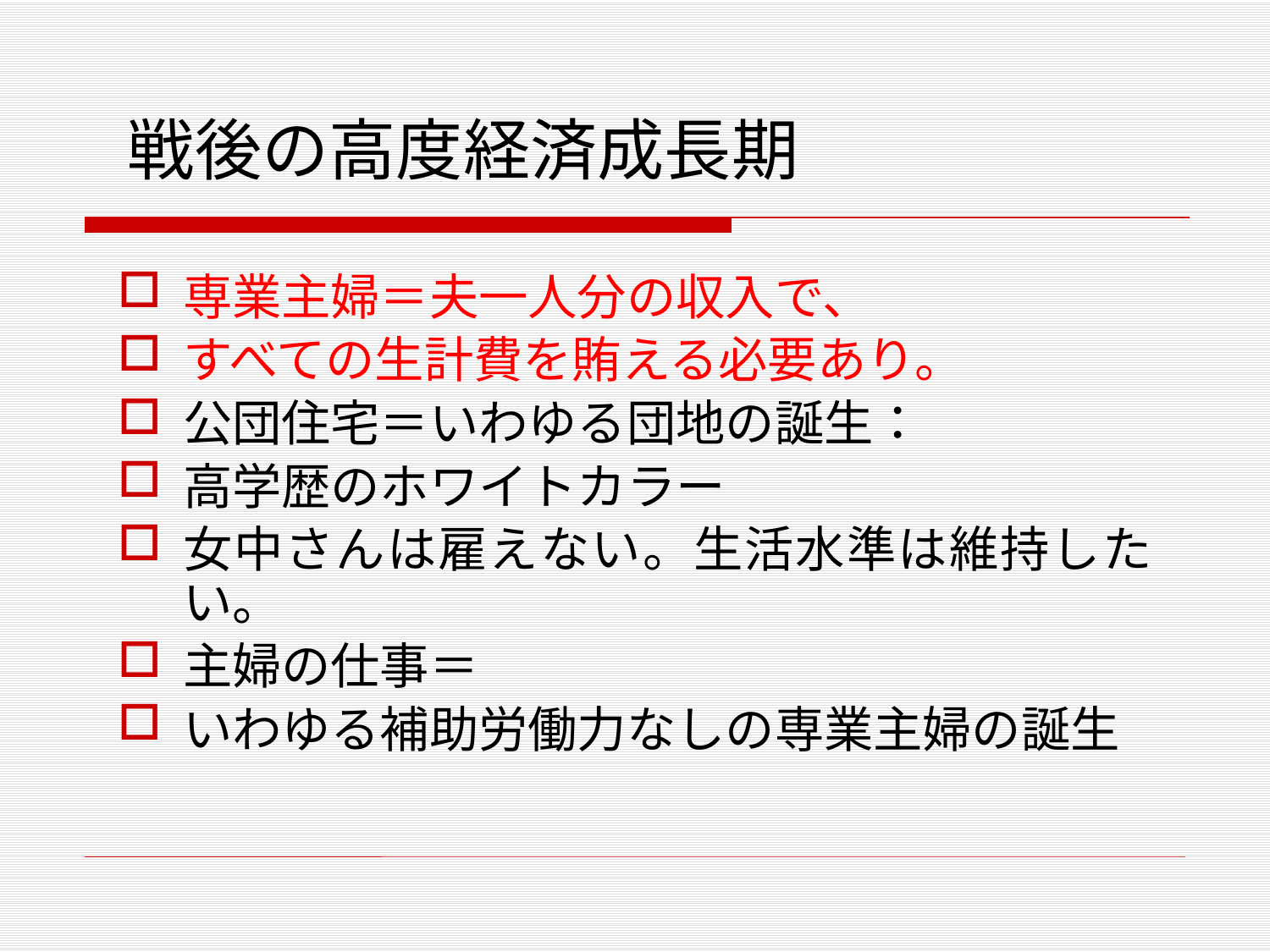

# 戦後の高度経済成長期
専業主婦＝夫一人分の収入で、
すべての生計費を賄える必要あり。
公団住宅＝いわゆる団地の誕生：
高学歴のホワイトカラー
女中さんは雇えない。生活水準は維持したい。
主婦の仕事＝
いわゆる補助労働力なしの専業主婦の誕生